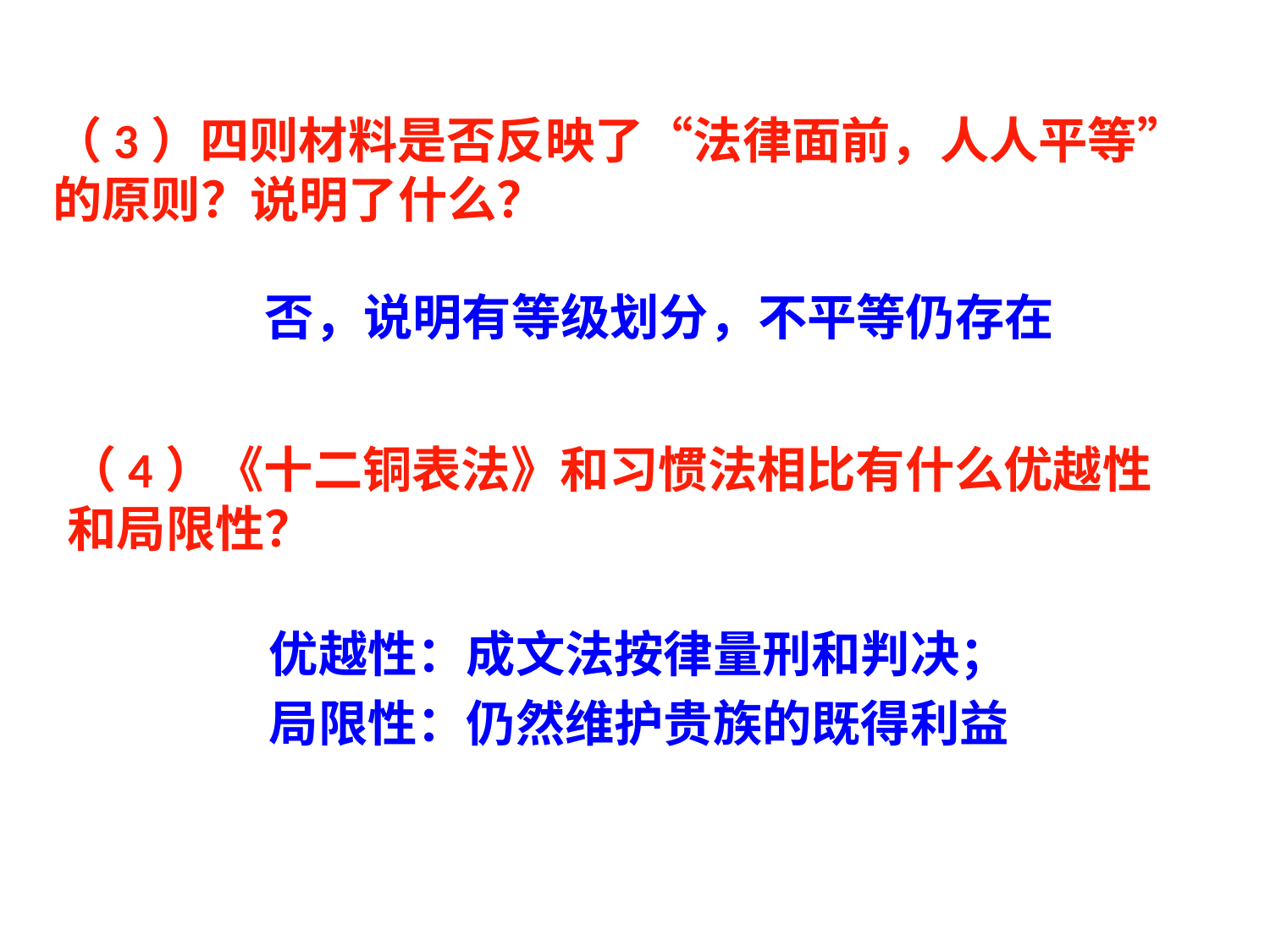

（3）四则材料是否反映了“法律面前，人人平等”的原则？说明了什么？

否，说明有等级划分，不平等仍存在
（4）《十二铜表法》和习惯法相比有什么优越性和局限性？
优越性：成文法按律量刑和判决；
局限性：仍然维护贵族的既得利益